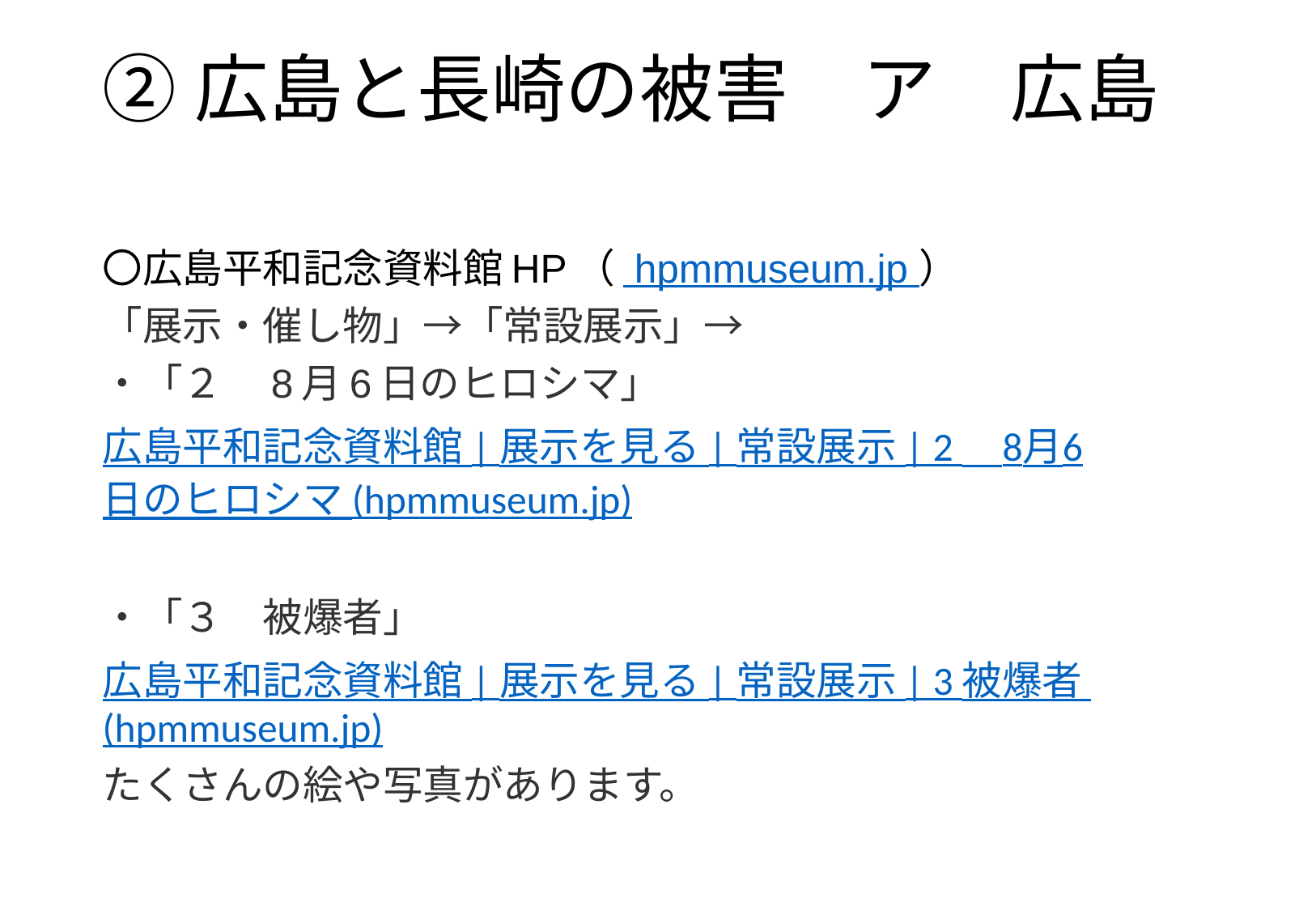

# ②広島と長崎の被害　ア　広島
〇広島平和記念資料館HP（ hpmmuseum.jp ）
「展示・催し物」→「常設展示」→
・「２　8月6日のヒロシマ」
広島平和記念資料館 | 展示を見る | 常設展示 | 2 　8月6日のヒロシマ (hpmmuseum.jp)

・「３　被爆者」
広島平和記念資料館 | 展示を見る | 常設展示 | 3 被爆者 (hpmmuseum.jp)
たくさんの絵や写真があります。